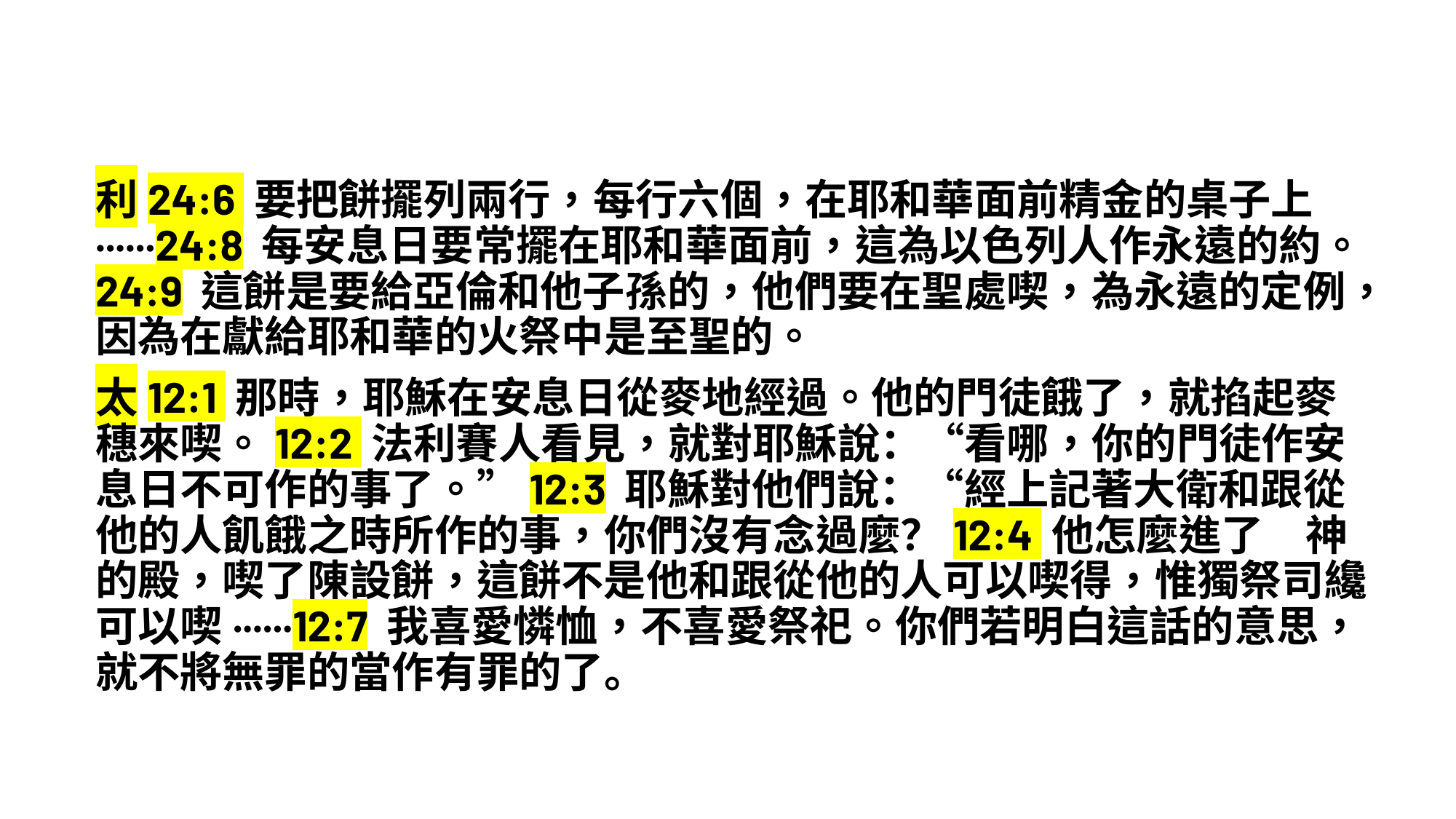

利24:6 要把餅擺列兩行，每行六個，在耶和華面前精金的桌子上······24:8 每安息日要常擺在耶和華面前，這為以色列人作永遠的約。24:9 這餅是要給亞倫和他子孫的，他們要在聖處喫，為永遠的定例，因為在獻給耶和華的火祭中是至聖的。
太12:1 那時，耶穌在安息日從麥地經過。他的門徒餓了，就掐起麥穗來喫。12:2 法利賽人看見，就對耶穌說：“看哪，你的門徒作安息日不可作的事了。”12:3 耶穌對他們說：“經上記著大衛和跟從他的人飢餓之時所作的事，你們沒有念過麼？12:4 他怎麼進了　神的殿，喫了陳設餅，這餅不是他和跟從他的人可以喫得，惟獨祭司纔可以喫······12:7 我喜愛憐恤，不喜愛祭祀。你們若明白這話的意思，就不將無罪的當作有罪的了。